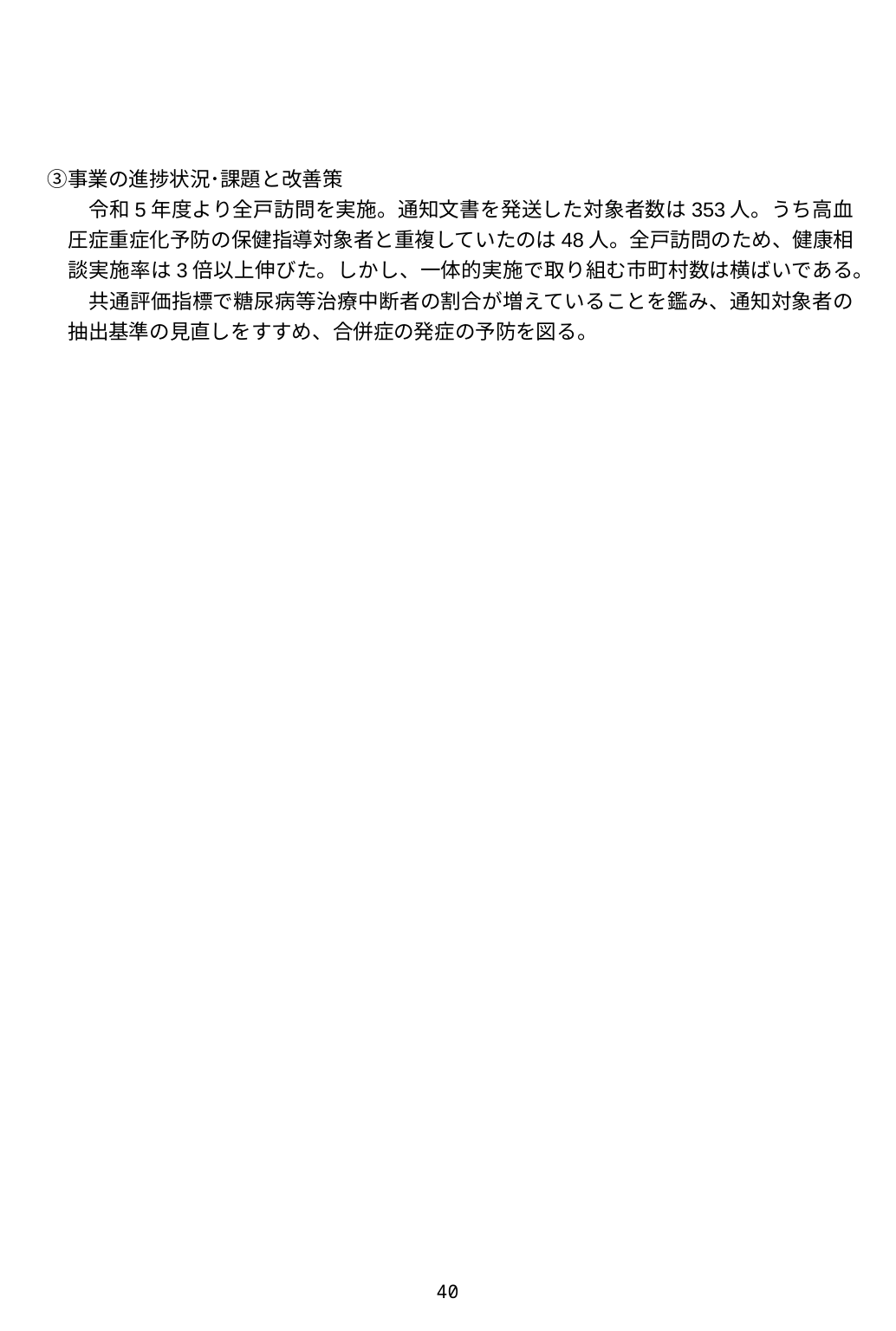

③事業の進捗状況･課題と改善策
　令和5年度より全戸訪問を実施。通知文書を発送した対象者数は353人。うち高血圧症重症化予防の保健指導対象者と重複していたのは48人。全戸訪問のため、健康相談実施率は3倍以上伸びた。しかし、一体的実施で取り組む市町村数は横ばいである。
　共通評価指標で糖尿病等治療中断者の割合が増えていることを鑑み、通知対象者の抽出基準の見直しをすすめ、合併症の発症の予防を図る。
40